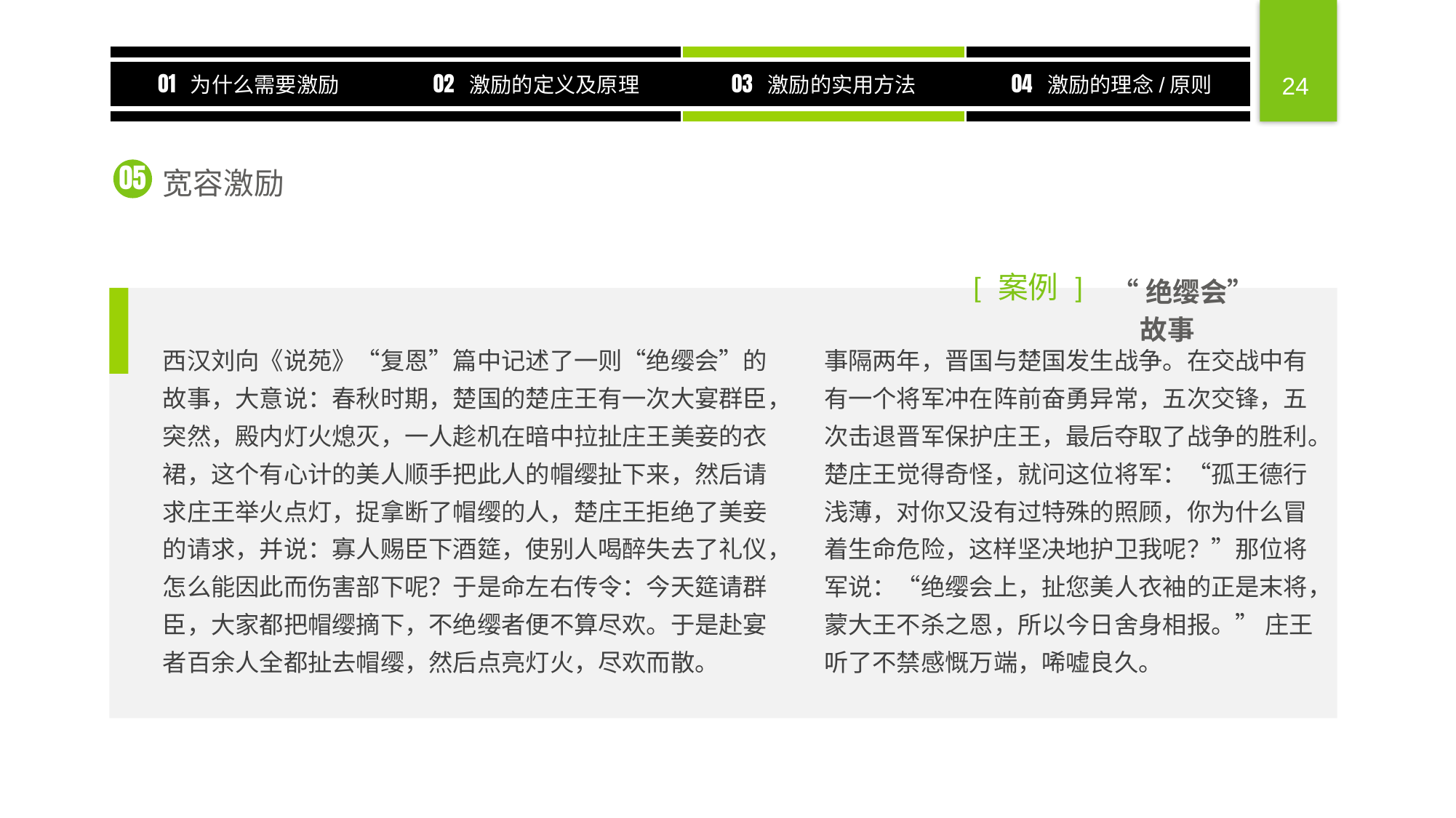

宽容激励
05

案例
[
]
“绝缨会”故事

西汉刘向《说苑》“复恩”篇中记述了一则“绝缨会”的故事，大意说：春秋时期，楚国的楚庄王有一次大宴群臣，突然，殿内灯火熄灭，一人趁机在暗中拉扯庄王美妾的衣裙，这个有心计的美人顺手把此人的帽缨扯下来，然后请求庄王举火点灯，捉拿断了帽缨的人，楚庄王拒绝了美妾的请求，并说：寡人赐臣下酒筵，使别人喝醉失去了礼仪，怎么能因此而伤害部下呢？于是命左右传令：今天筵请群臣，大家都把帽缨摘下，不绝缨者便不算尽欢。于是赴宴者百余人全都扯去帽缨，然后点亮灯火，尽欢而散。
事隔两年，晋国与楚国发生战争。在交战中有有一个将军冲在阵前奋勇异常，五次交锋，五次击退晋军保护庄王，最后夺取了战争的胜利。楚庄王觉得奇怪，就问这位将军：“孤王德行浅薄，对你又没有过特殊的照顾，你为什么冒着生命危险，这样坚决地护卫我呢？”那位将军说：“绝缨会上，扯您美人衣袖的正是末将，蒙大王不杀之恩，所以今日舍身相报。” 庄王听了不禁感慨万端，唏嘘良久。